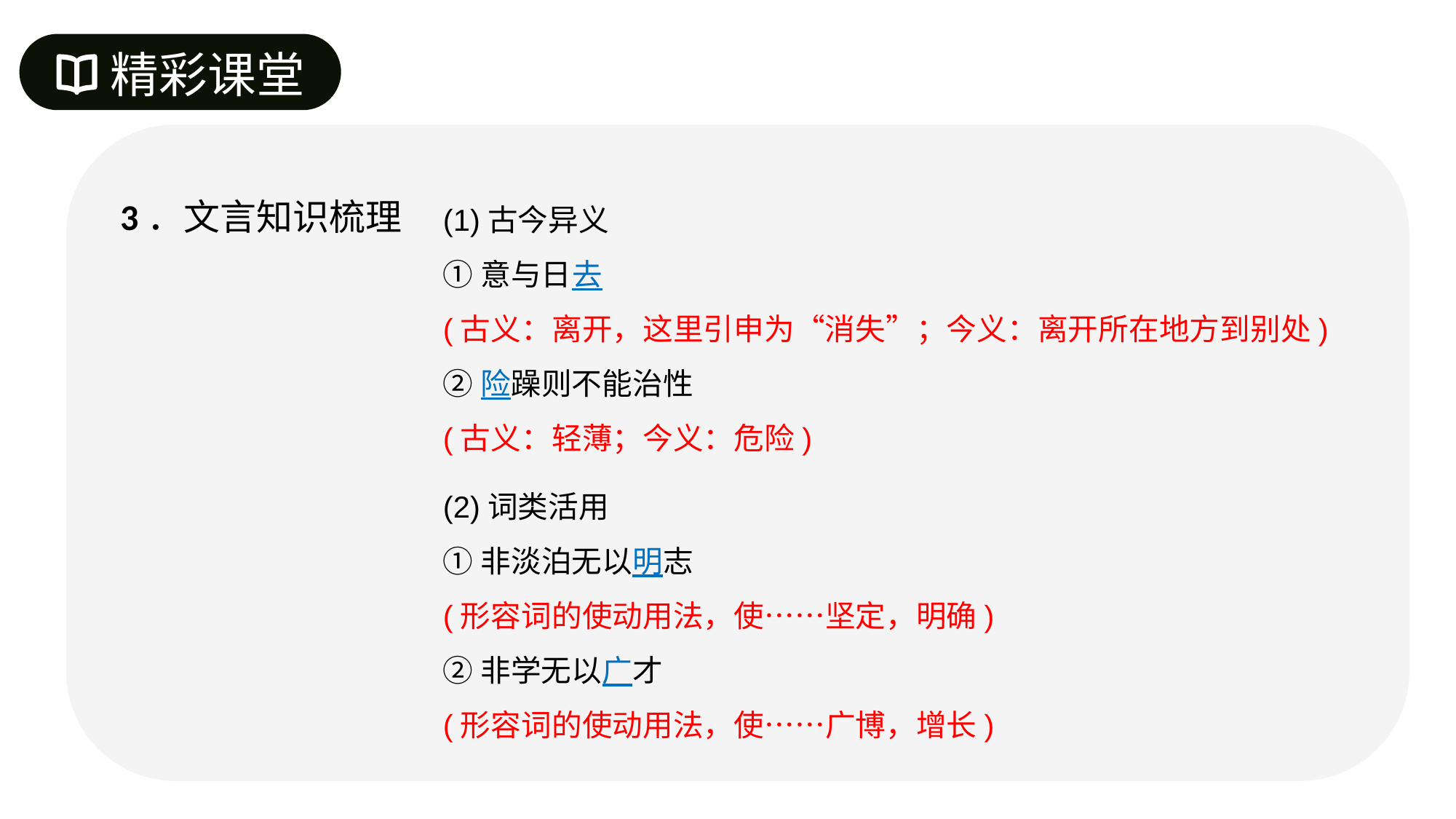

精彩课堂

3．文言知识梳理
(1)古今异义
①意与日去
(古义：离开，这里引申为“消失”；今义：离开所在地方到别处)
②险躁则不能治性
(古义：轻薄；今义：危险)
(2)词类活用
①非淡泊无以明志
(形容词的使动用法，使……坚定，明确)
②非学无以广才
(形容词的使动用法，使……广博，增长)